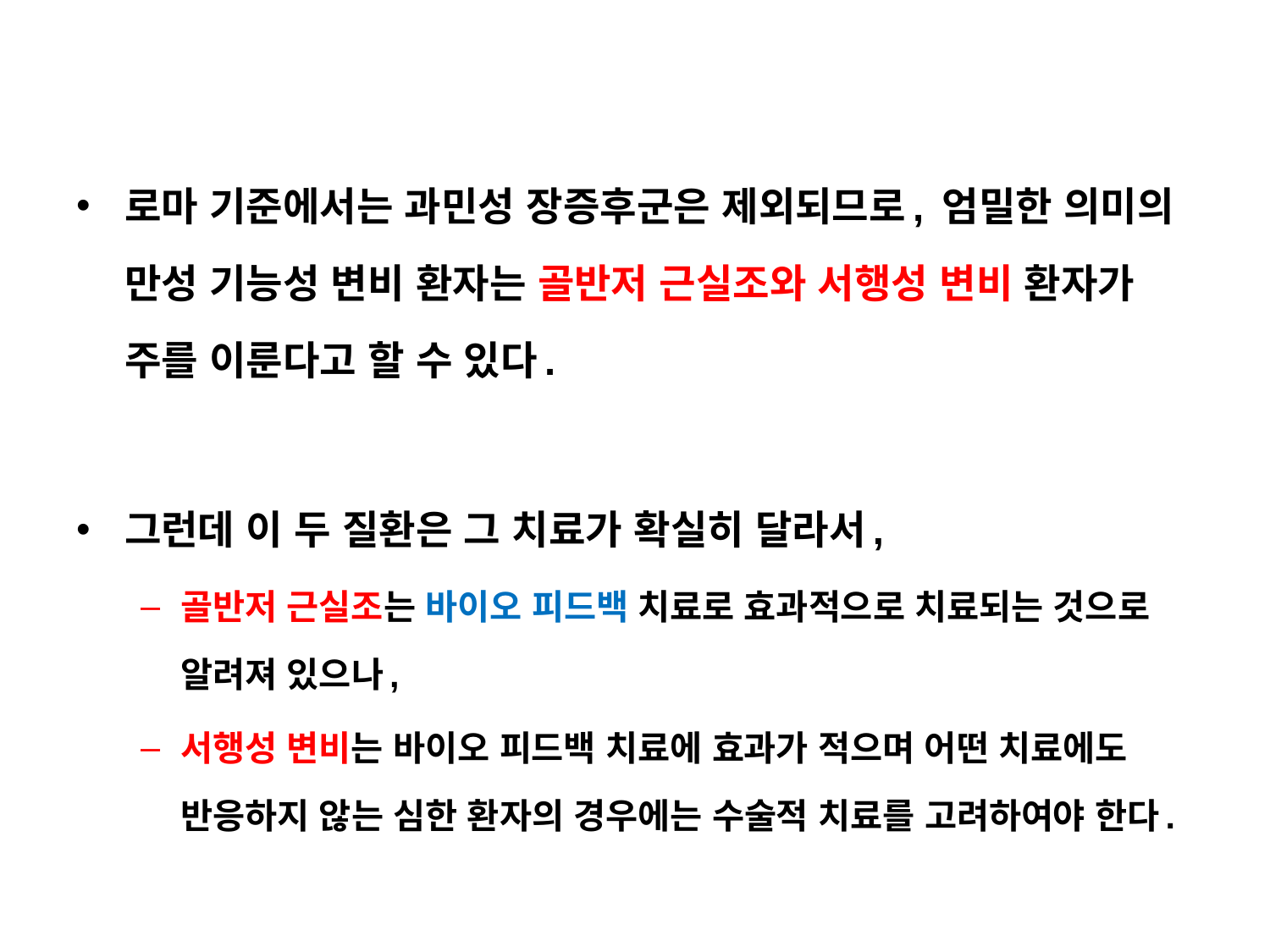

#
로마 기준에서는 과민성 장증후군은 제외되므로, 엄밀한 의미의 만성 기능성 변비 환자는 골반저 근실조와 서행성 변비 환자가 주를 이룬다고 할 수 있다.

그런데 이 두 질환은 그 치료가 확실히 달라서,
골반저 근실조는 바이오 피드백 치료로 효과적으로 치료되는 것으로 알려져 있으나,
서행성 변비는 바이오 피드백 치료에 효과가 적으며 어떤 치료에도 반응하지 않는 심한 환자의 경우에는 수술적 치료를 고려하여야 한다.